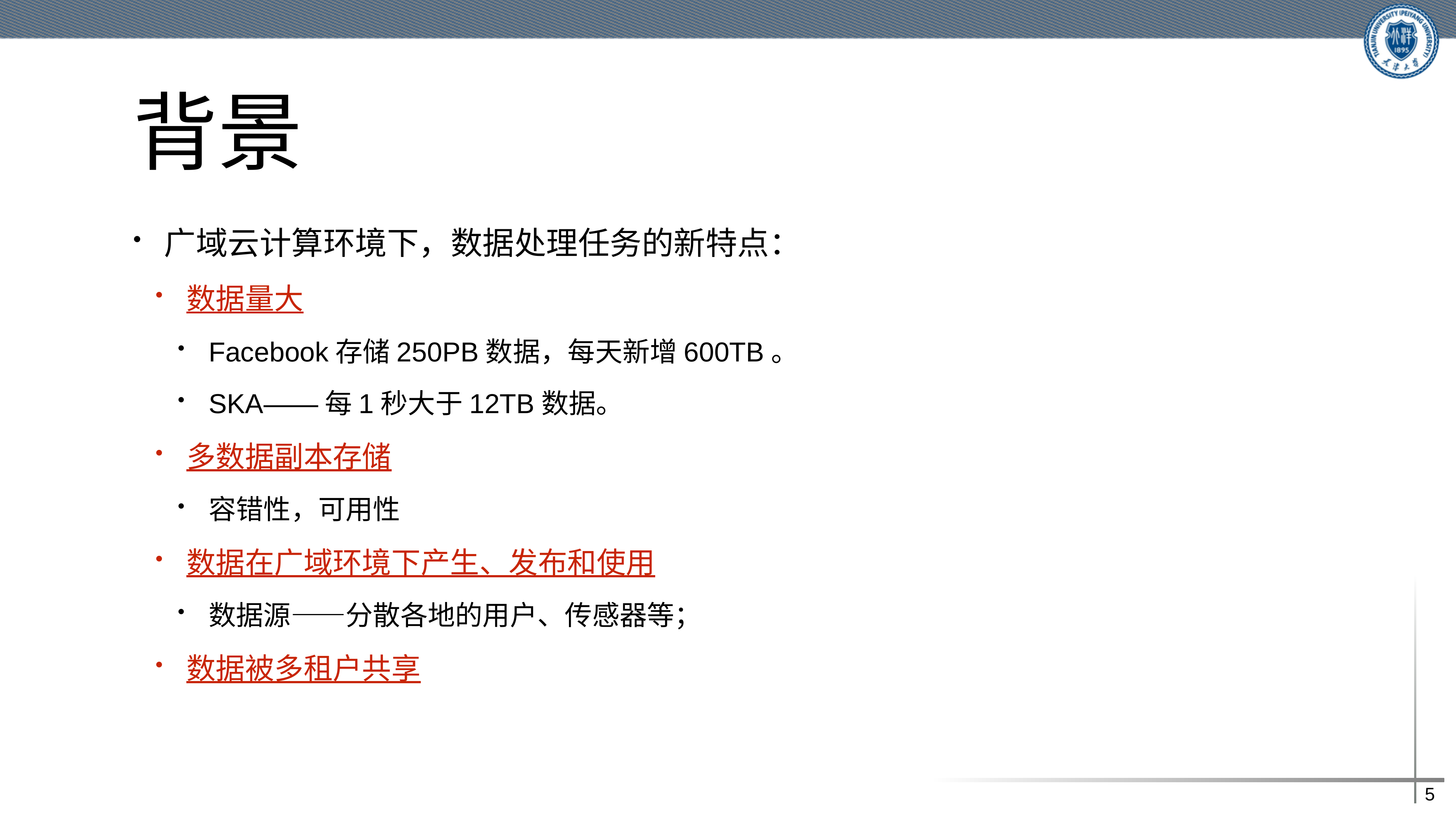

# 背景
广域云计算环境下，数据处理任务的新特点：
数据量大
Facebook存储250PB数据，每天新增600TB。
SKA——每1秒大于12TB数据。
多数据副本存储
容错性，可用性
数据在广域环境下产生、发布和使用
数据源——分散各地的用户、传感器等；
数据被多租户共享
5